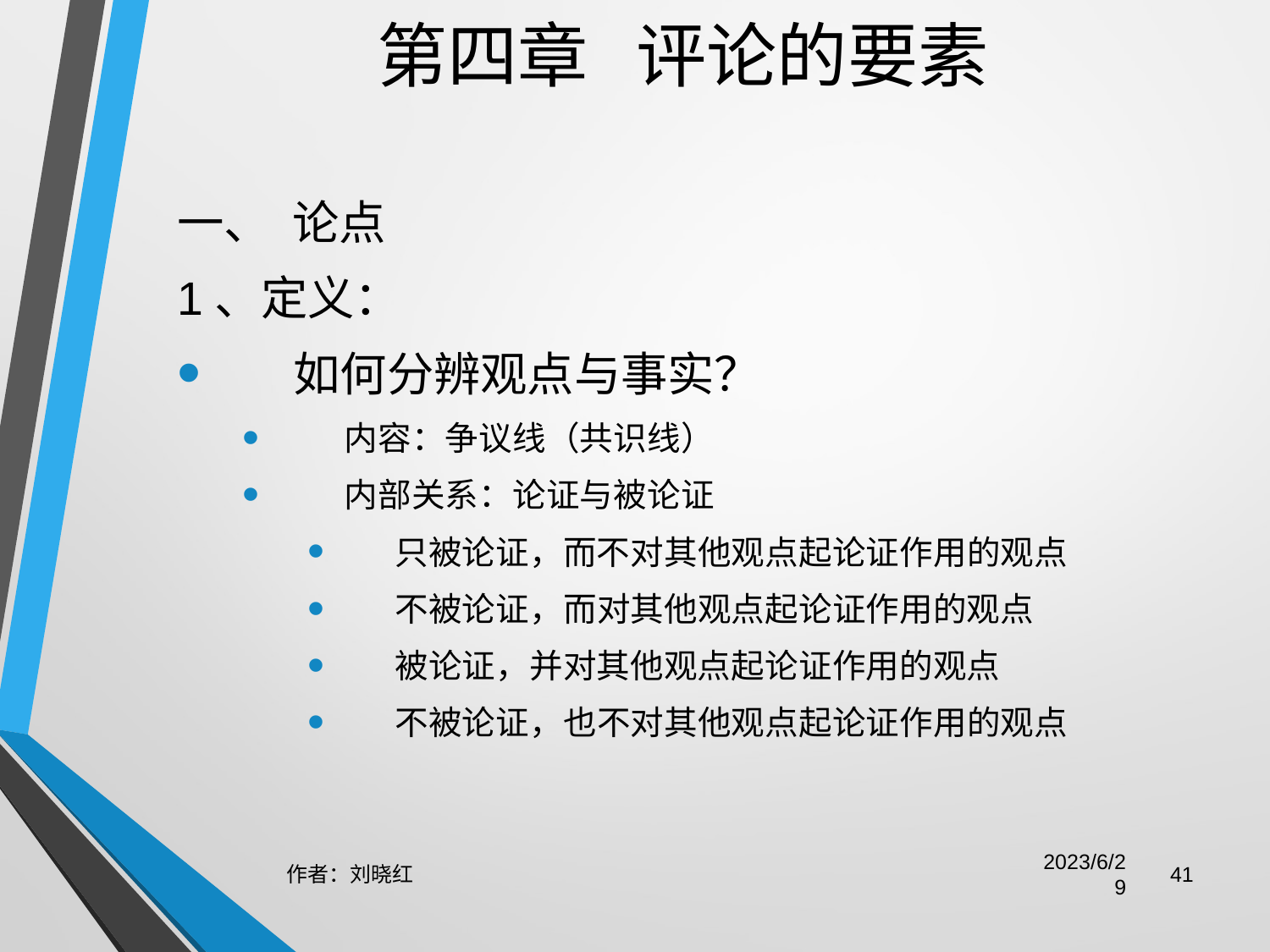

# 第四章   评论的要素
一、  论点
1、定义：
如何分辨观点与事实？
内容：争议线（共识线）
内部关系：论证与被论证
只被论证，而不对其他观点起论证作用的观点
不被论证，而对其他观点起论证作用的观点
被论证，并对其他观点起论证作用的观点
不被论证，也不对其他观点起论证作用的观点

作者：刘晓红
2023/6/29
41